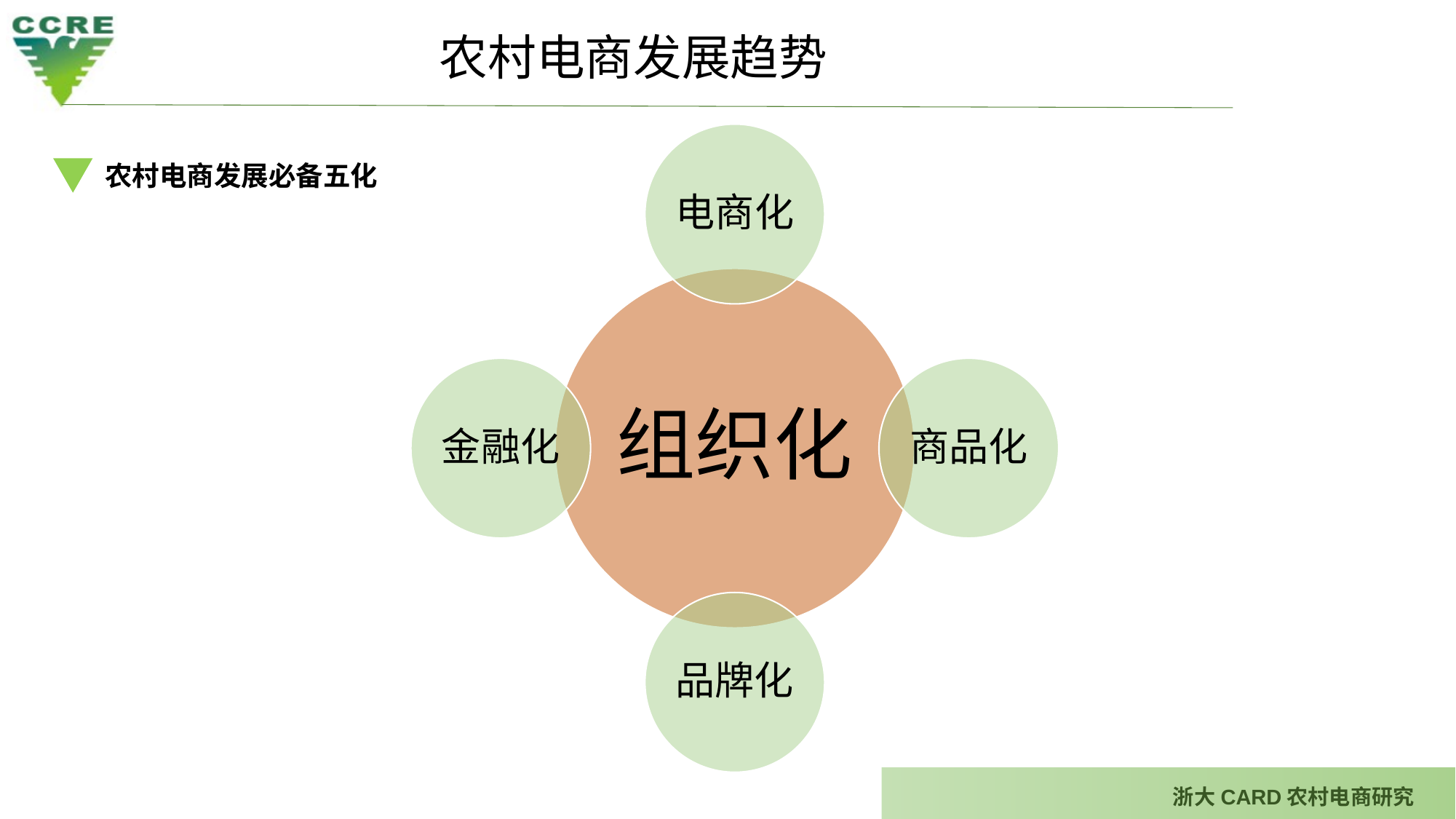

农村电商发展趋势
组织化
电商化
商品化
品牌化
金融化
农村电商发展必备五化